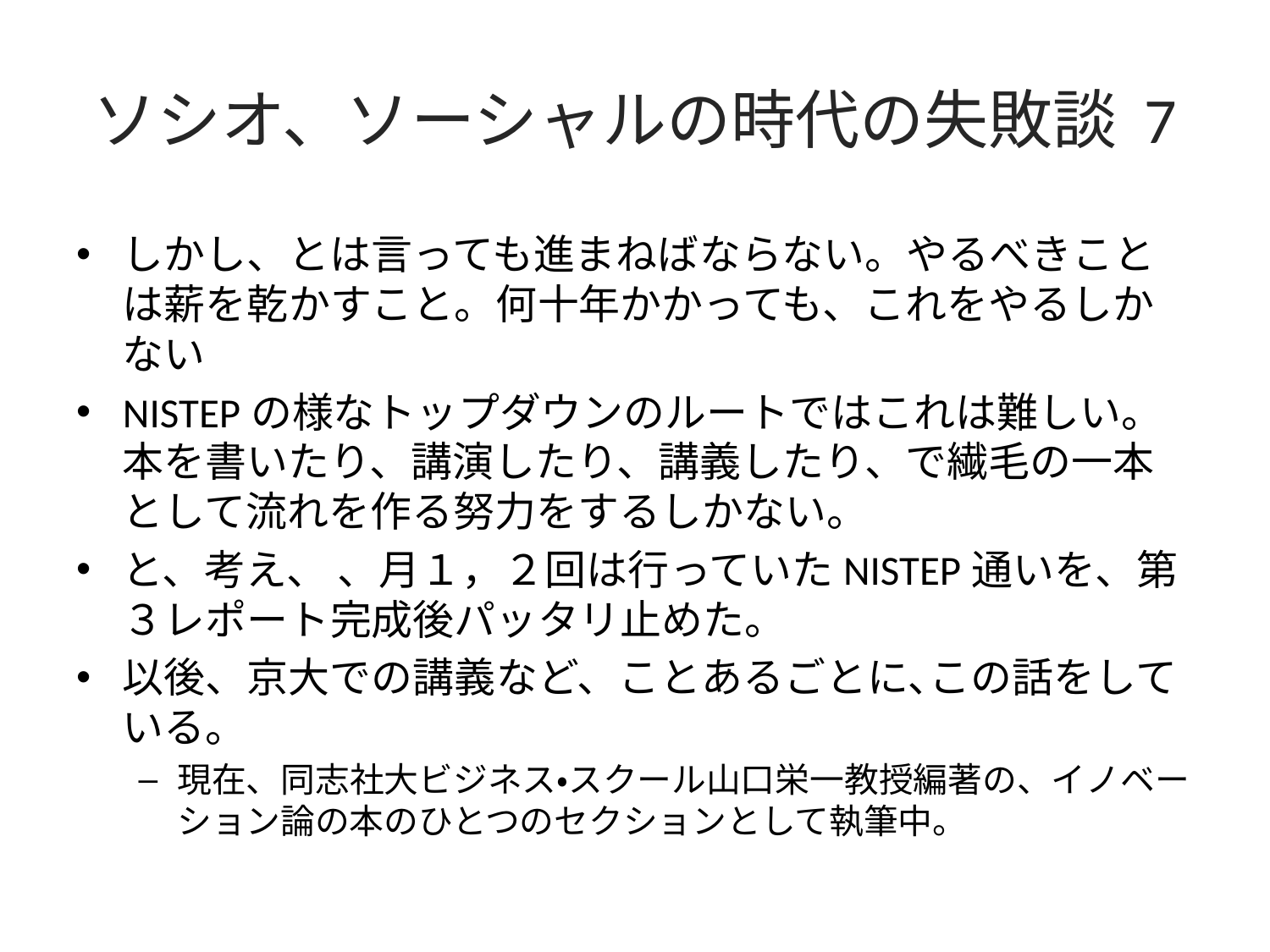

# ソシオ、ソーシャルの時代の失敗談 7
しかし、とは言っても進まねばならない。やるべきことは薪を乾かすこと。何十年かかっても、これをやるしかない
NISTEPの様なトップダウンのルートではこれは難しい。本を書いたり、講演したり、講義したり、で繊毛の一本として流れを作る努力をするしかない。
と、考え、 、月１，２回は行っていたNISTEP通いを、第３レポート完成後パッタリ止めた。
以後、京大での講義など、ことあるごとに､この話をしている。
現在、同志社大ビジネス・スクール山口栄一教授編著の、イノベーション論の本のひとつのセクションとして執筆中。